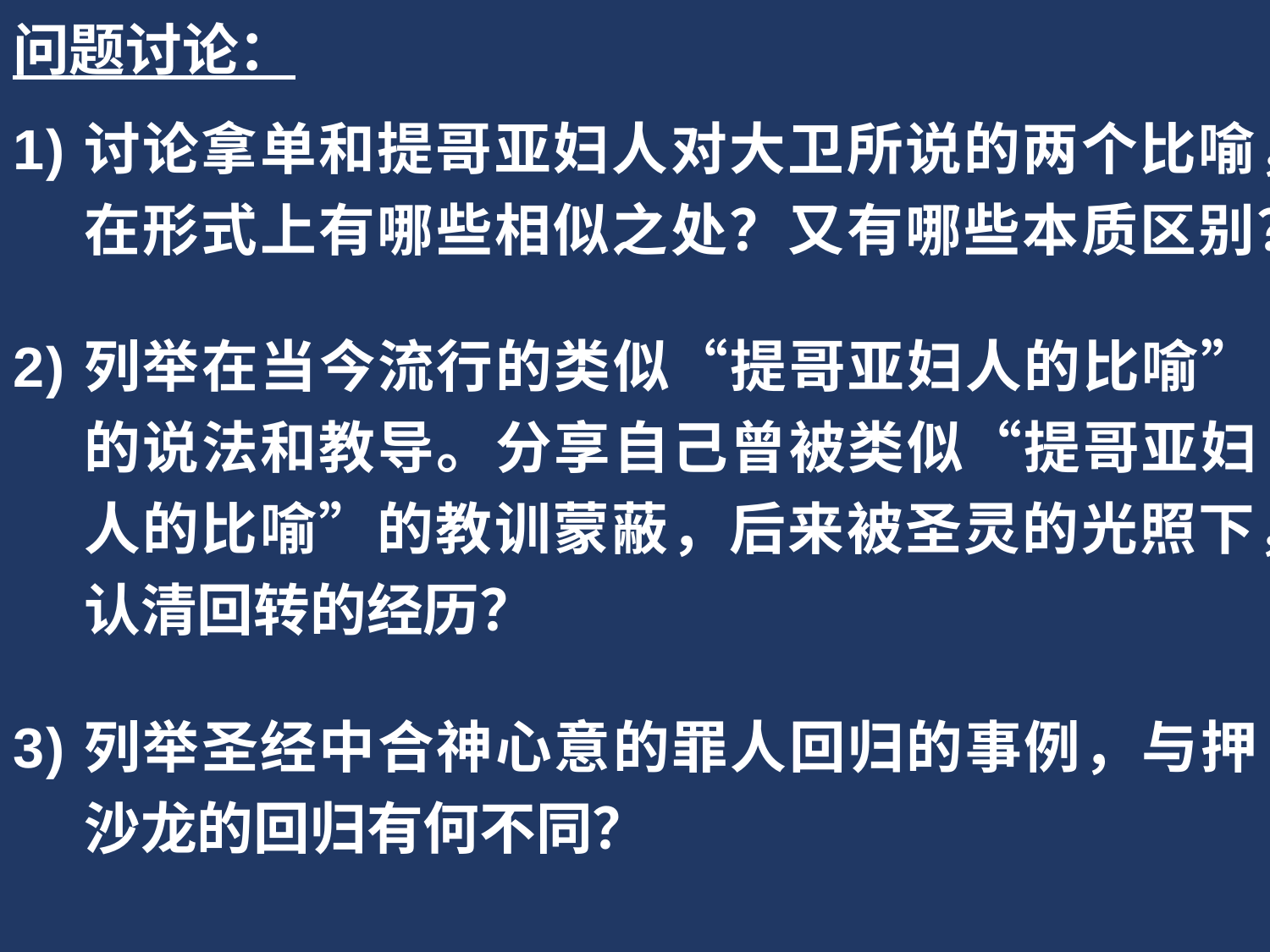

问题讨论：
讨论拿单和提哥亚妇人对大卫所说的两个比喻，在形式上有哪些相似之处？又有哪些本质区别？

列举在当今流行的类似“提哥亚妇人的比喻”的说法和教导。分享自己曾被类似“提哥亚妇人的比喻”的教训蒙蔽，后来被圣灵的光照下，认清回转的经历？

列举圣经中合神心意的罪人回归的事例，与押沙龙的回归有何不同？